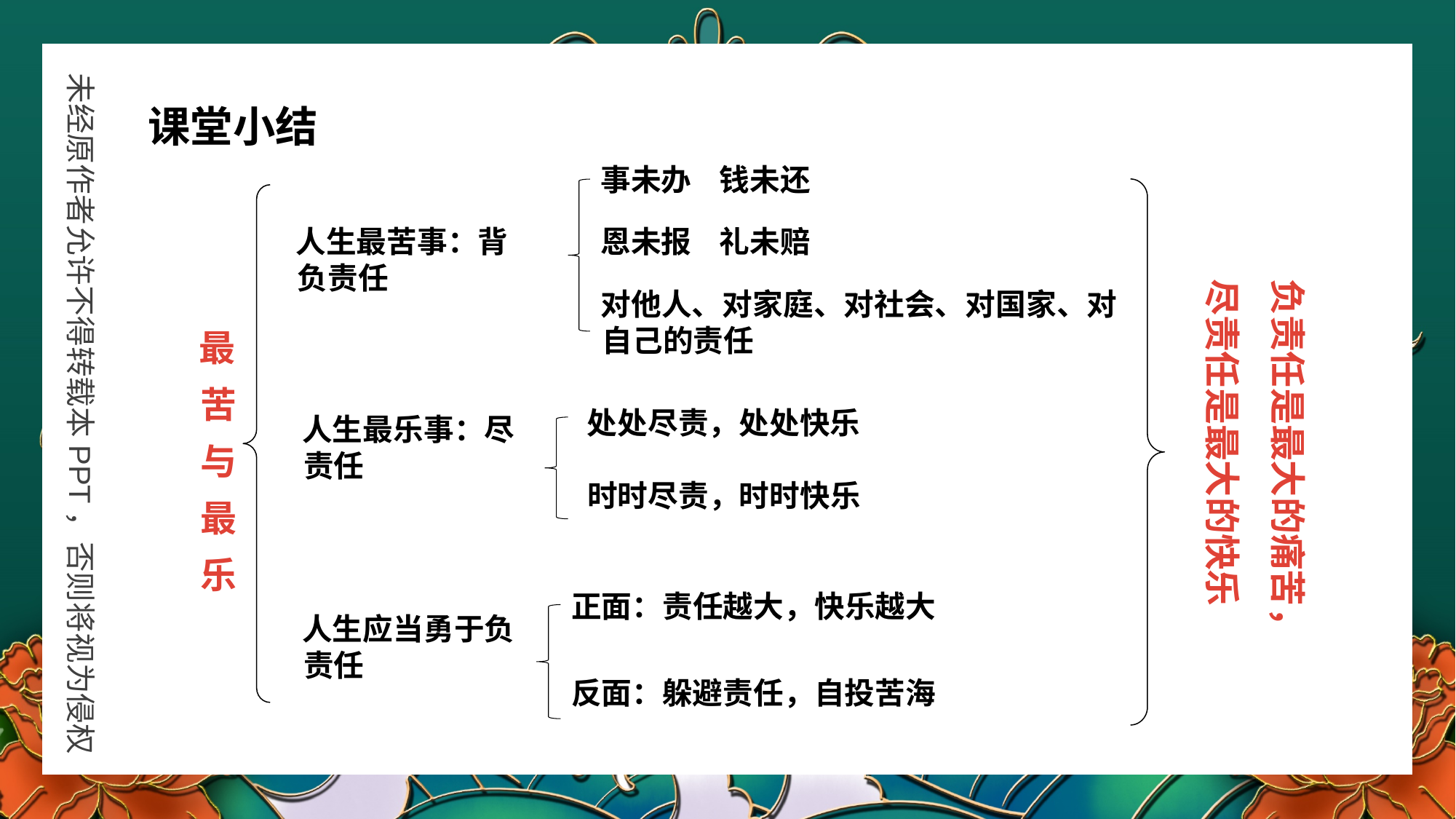

课堂小结
事未办    钱未还

恩未报    礼未赔
人生最苦事：背负责任
负责任是最大的痛苦，尽责任是最大的快乐
对他人、对家庭、对社会、对国家、对自己的责任
最苦与最乐
处处尽责，处处快乐
人生最乐事：尽责任

时时尽责，时时快乐
正面：责任越大，快乐越大

人生应当勇于负责任
反面：躲避责任，自投苦海